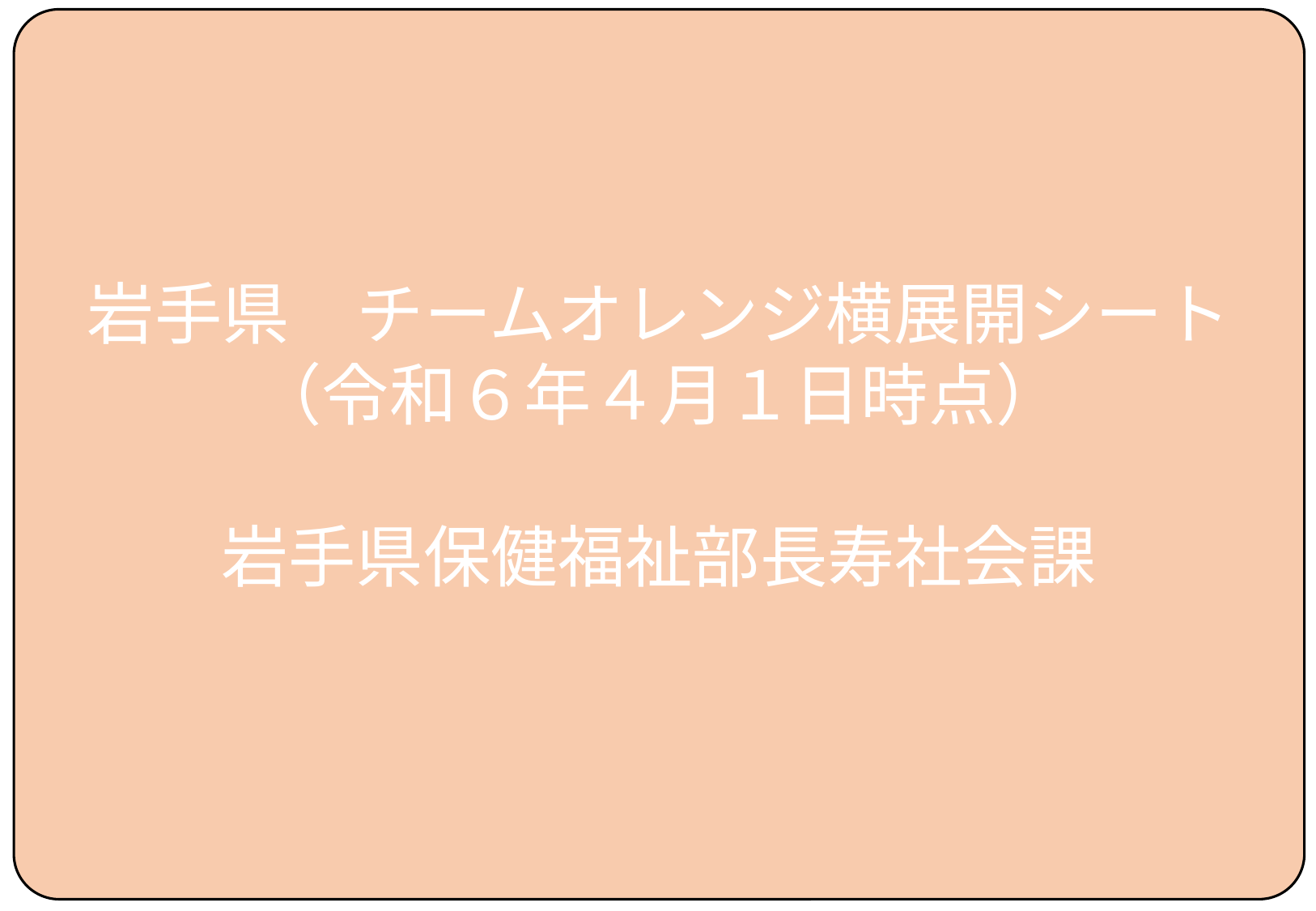

岩手県　チームオレンジ横展開シート
（令和６年４月１日時点）

岩手県保健福祉部長寿社会課